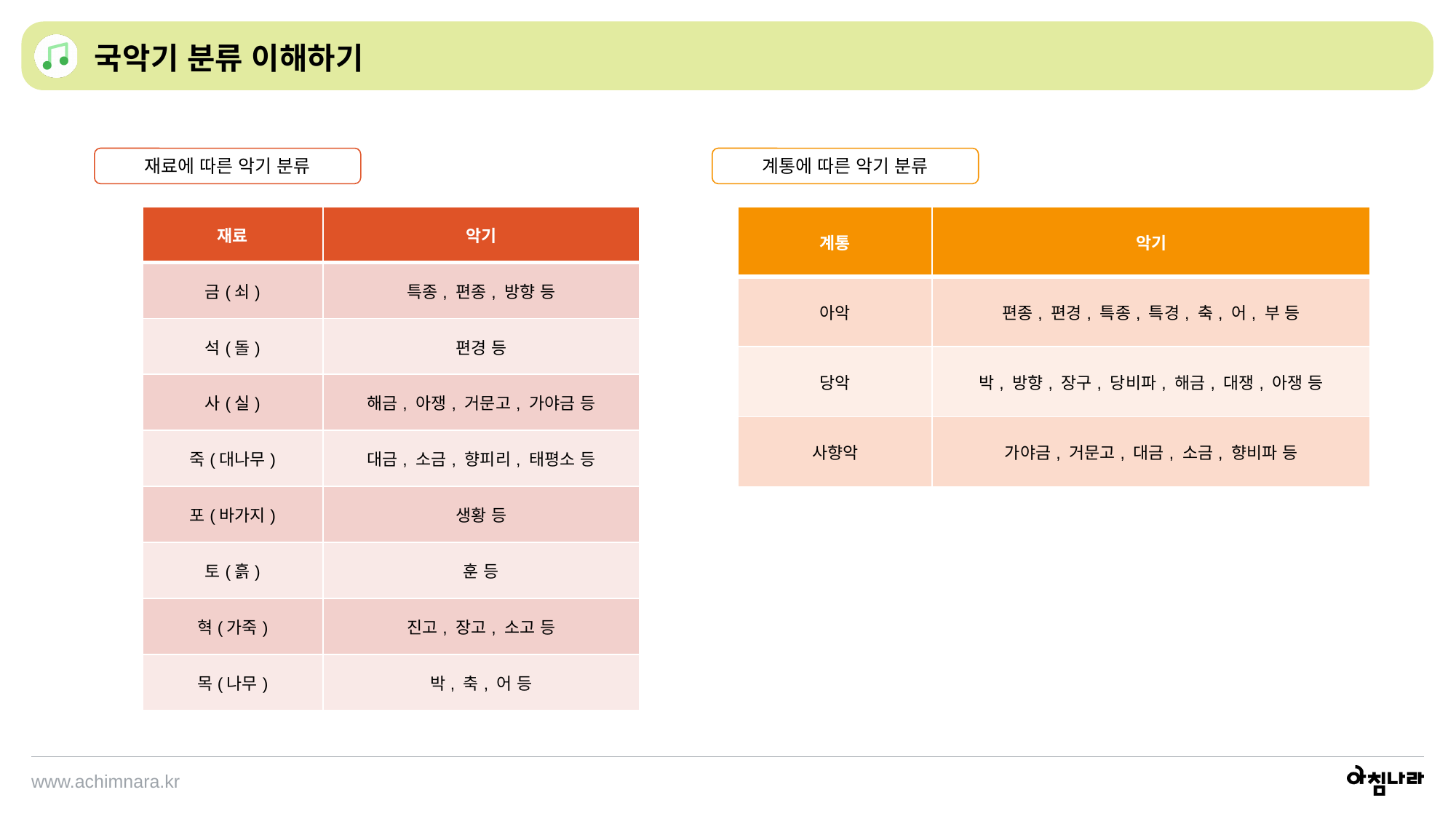

국악기 분류 이해하기
재료에 따른 악기 분류
계통에 따른 악기 분류
| 계통 | 악기 |
| --- | --- |
| 아악 | 편종, 편경, 특종, 특경, 축, 어, 부 등 |
| 당악 | 박, 방향, 장구, 당비파, 해금, 대쟁, 아쟁 등 |
| 사향악 | 가야금, 거문고, 대금, 소금, 향비파 등 |
| 재료 | 악기 |
| --- | --- |
| 금(쇠) | 특종, 편종, 방향 등 |
| 석(돌) | 편경 등 |
| 사(실) | 해금, 아쟁, 거문고, 가야금 등 |
| 죽(대나무) | 대금, 소금, 향피리, 태평소 등 |
| 포(바가지) | 생황 등 |
| 토(흙) | 훈 등 |
| 혁(가죽) | 진고, 장고, 소고 등 |
| 목(나무) | 박, 축, 어 등 |